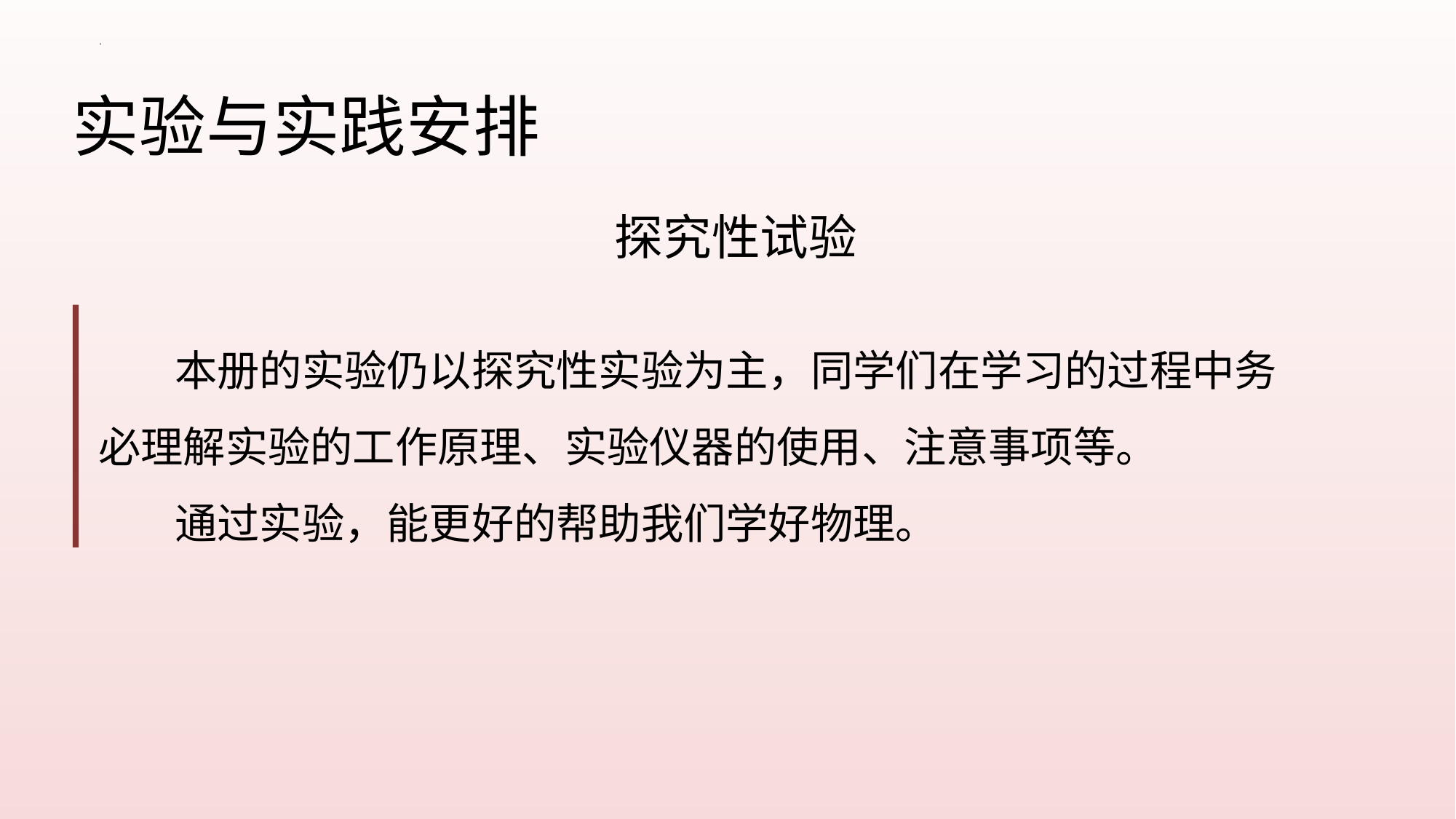

实验与实践安排
探究性试验

       本册的实验仍以探究性实验为主，同学们在学习的过程中务必理解实验的工作原理、实验仪器的使用、注意事项等。
       通过实验，能更好的帮助我们学好物理。